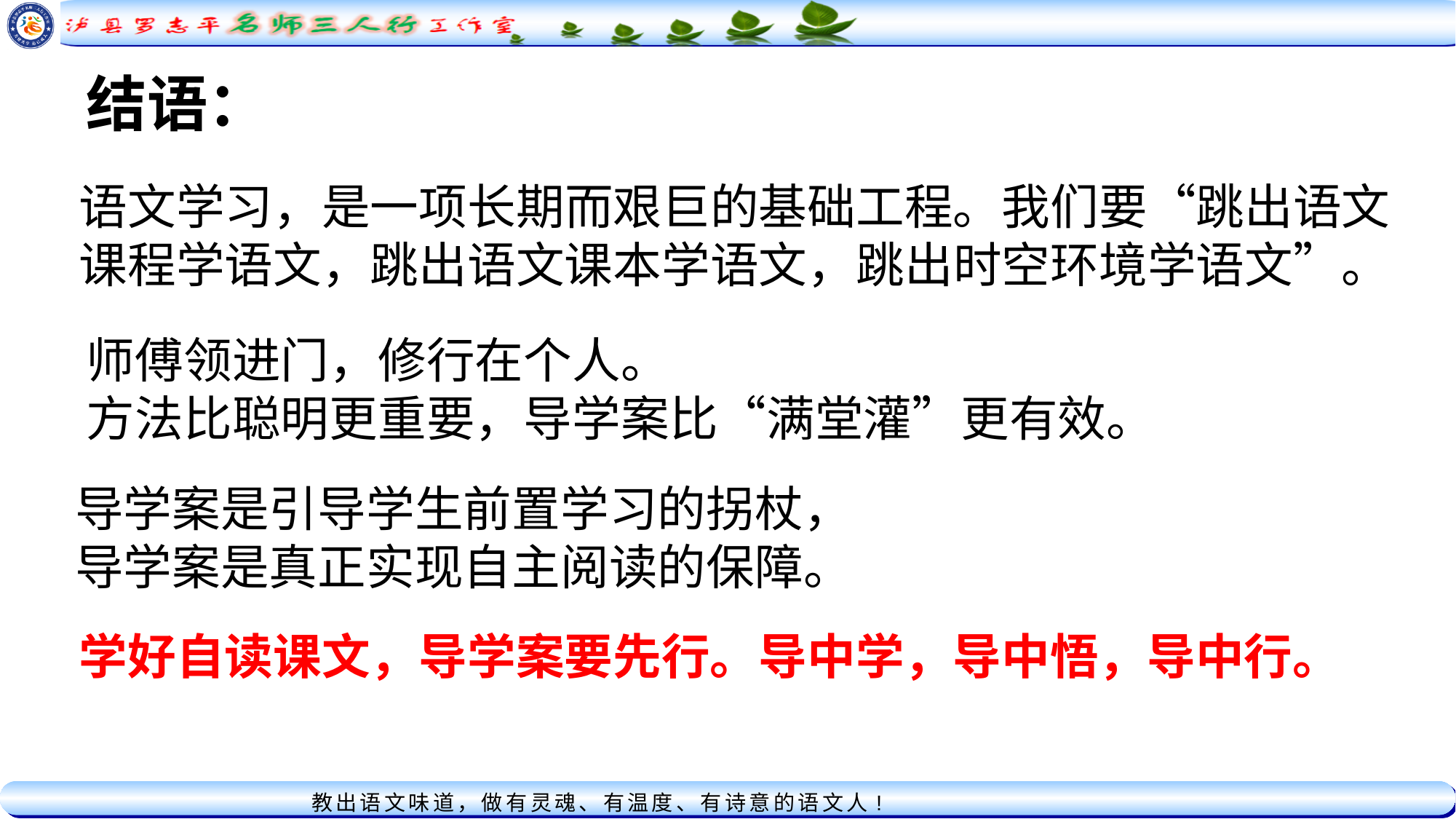

结语：
语文学习，是一项长期而艰巨的基础工程。我们要“跳出语文课程学语文，跳出语文课本学语文，跳出时空环境学语文”。
师傅领进门，修行在个人。
方法比聪明更重要，导学案比“满堂灌”更有效。
导学案是引导学生前置学习的拐杖，
导学案是真正实现自主阅读的保障。
学好自读课文，导学案要先行。导中学，导中悟，导中行。